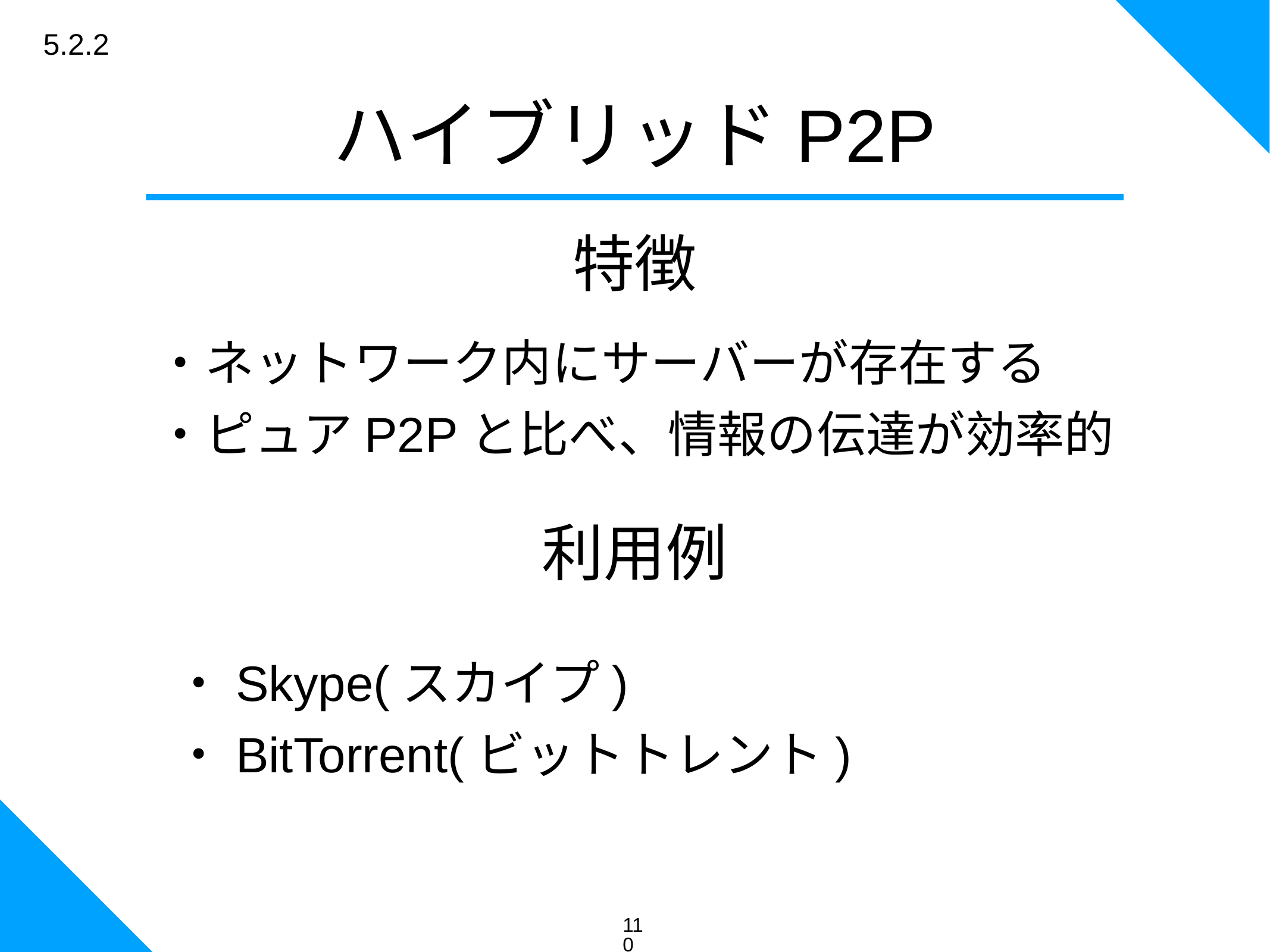

5.2.2
ハイブリッドP2P
特徴
・ネットワーク内にサーバーが存在する
・ピュアP2Pと比べ、情報の伝達が効率的
利用例
・Skype(スカイプ)
・BitTorrent(ビットトレント)
110